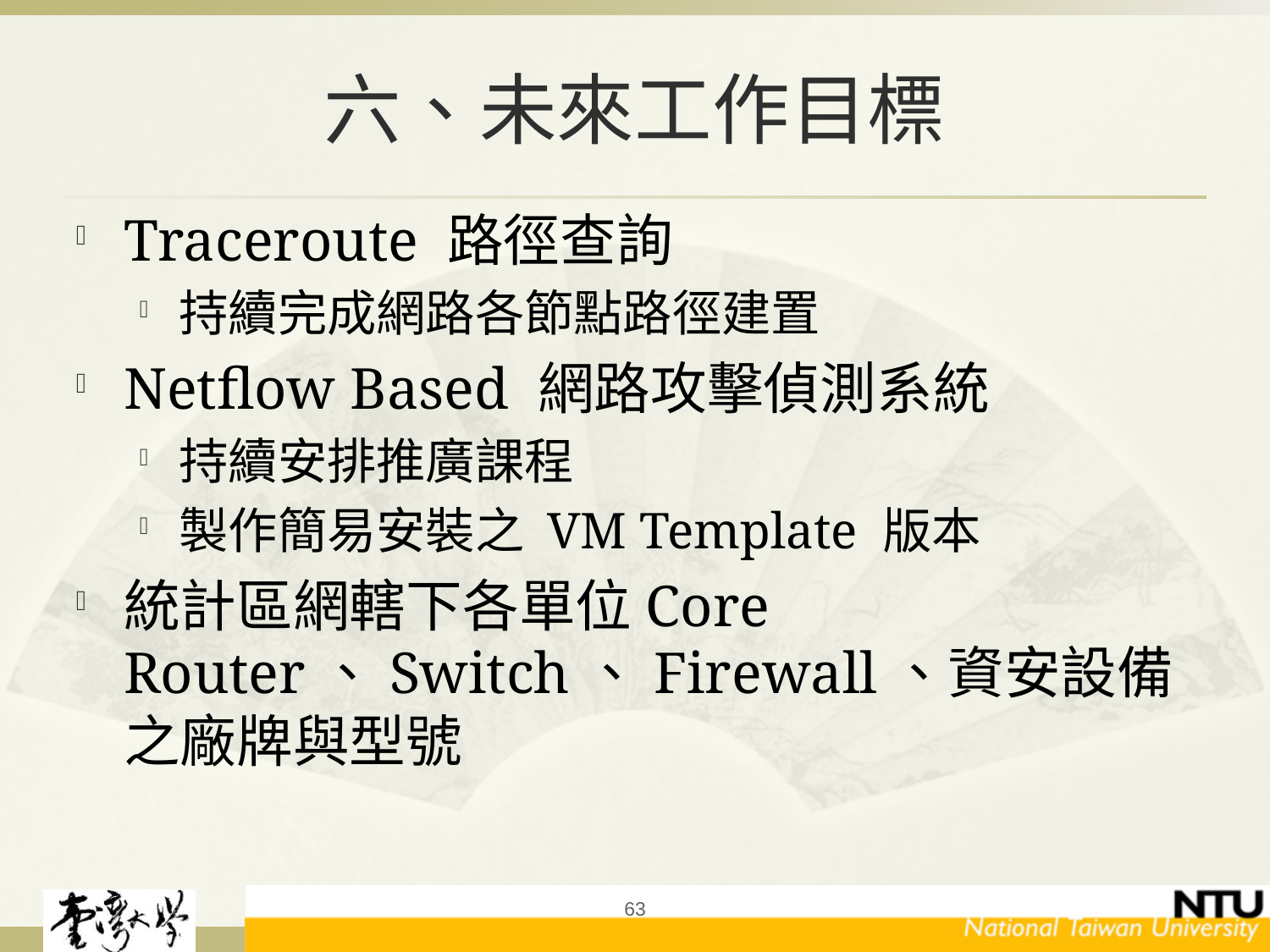

# 六、未來工作目標
Traceroute 路徑查詢
持續完成網路各節點路徑建置
Netflow Based 網路攻擊偵測系統
持續安排推廣課程
製作簡易安裝之 VM Template 版本
統計區網轄下各單位Core Router、Switch、Firewall、資安設備之廠牌與型號

63